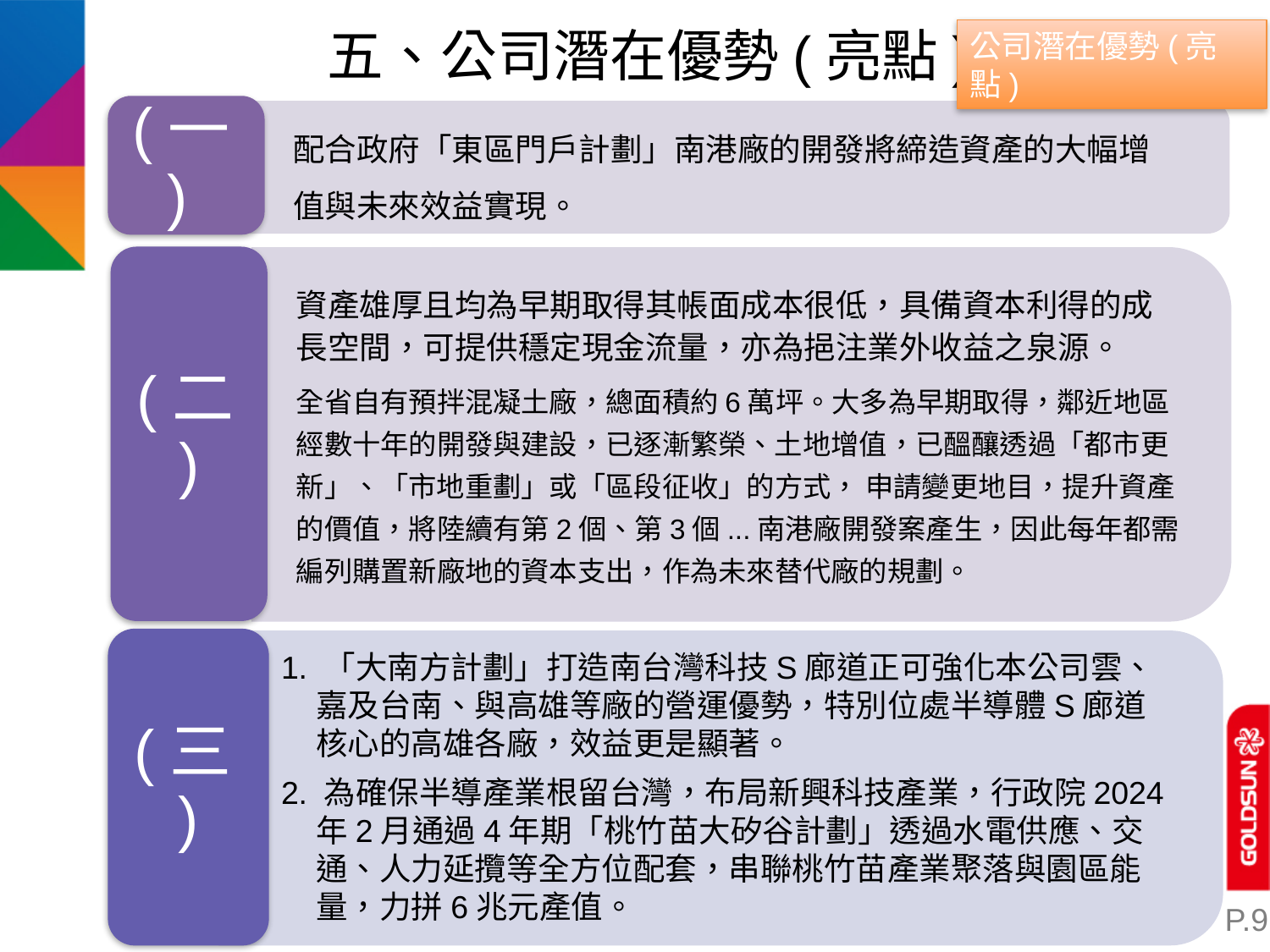

五、公司潛在優勢(亮點)
公司潛在優勢(亮點)

(一)

配合政府「東區門戶計劃」南港廠的開發將締造資產的大幅增值與未來效益實現。

(二)

資產雄厚且均為早期取得其帳面成本很低，具備資本利得的成長空間，可提供穩定現金流量，亦為挹注業外收益之泉源。
全省自有預拌混凝土廠，總面積約6萬坪。大多為早期取得，鄰近地區經數十年的開發與建設，已逐漸繁榮、土地增值，已醞釀透過「都市更新」、「市地重劃」或「區段征收」的方式， 申請變更地目，提升資產的價值，將陸續有第2個、第3個...南港廠開發案產生，因此每年都需編列購置新廠地的資本支出，作為未來替代廠的規劃。

(三)

1. 「大南方計劃」打造南台灣科技S廊道正可強化本公司雲、嘉及台南、與高雄等廠的營運優勢，特別位處半導體S廊道核心的高雄各廠，效益更是顯著。
2. 為確保半導產業根留台灣，布局新興科技產業，行政院2024年2月通過4年期「桃竹苗大矽谷計劃」透過水電供應、交通、人力延攬等全方位配套，串聯桃竹苗產業聚落與園區能量，力拼6兆元產值。
P.9